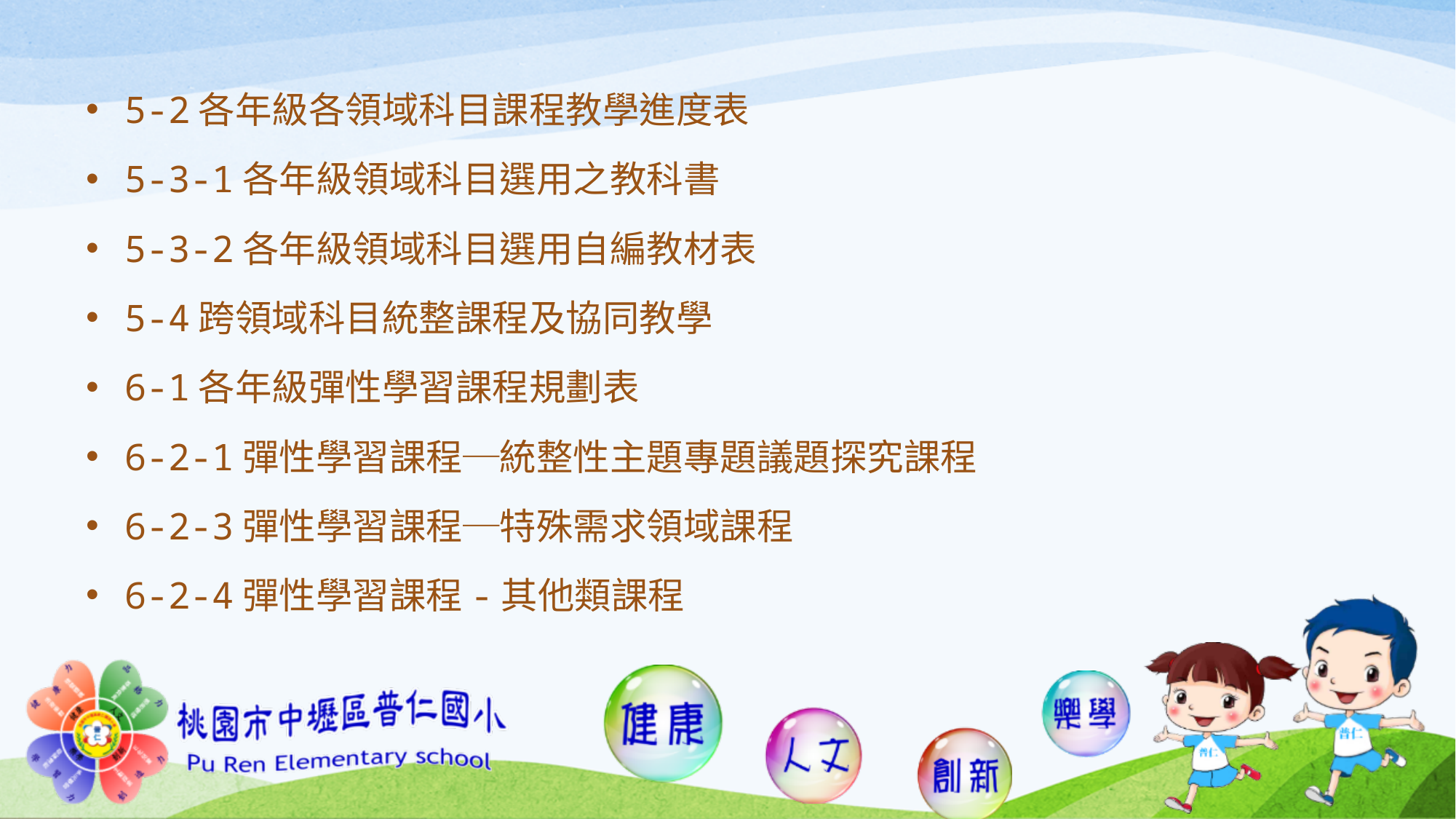

5-2各年級各領域科目課程教學進度表
5-3-1各年級領域科目選用之教科書
5-3-2各年級領域科目選用自編教材表
5-4跨領域科目統整課程及協同教學
6-1各年級彈性學習課程規劃表
6-2-1彈性學習課程─統整性主題專題議題探究課程
6-2-3彈性學習課程─特殊需求領域課程
6-2-4彈性學習課程-其他類課程